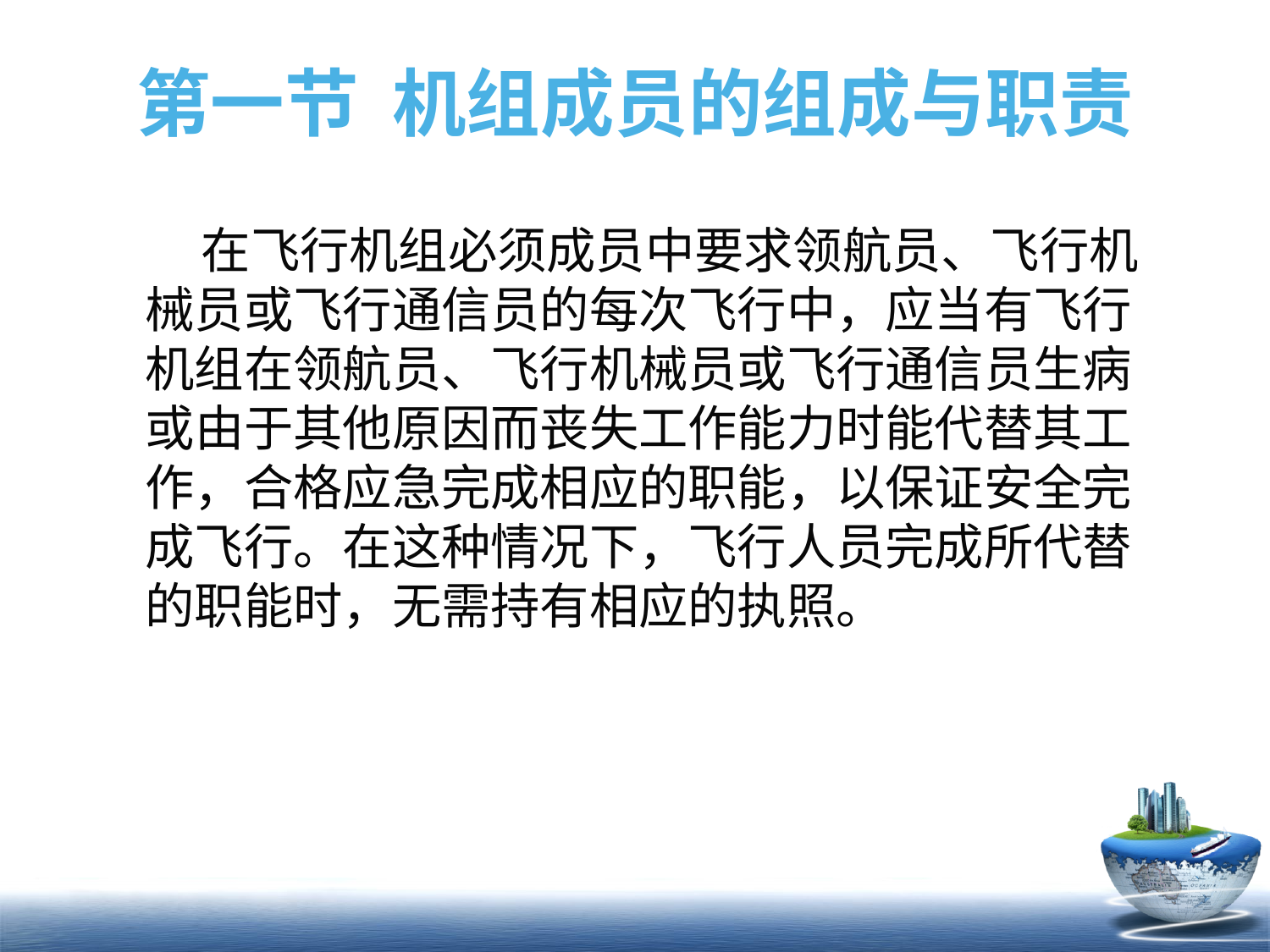

# 第一节  机组成员的组成与职责
    在飞行机组必须成员中要求领航员、飞行机械员或飞行通信员的每次飞行中，应当有飞行机组在领航员、飞行机械员或飞行通信员生病或由于其他原因而丧失工作能力时能代替其工作，合格应急完成相应的职能，以保证安全完成飞行。在这种情况下，飞行人员完成所代替的职能时，无需持有相应的执照。